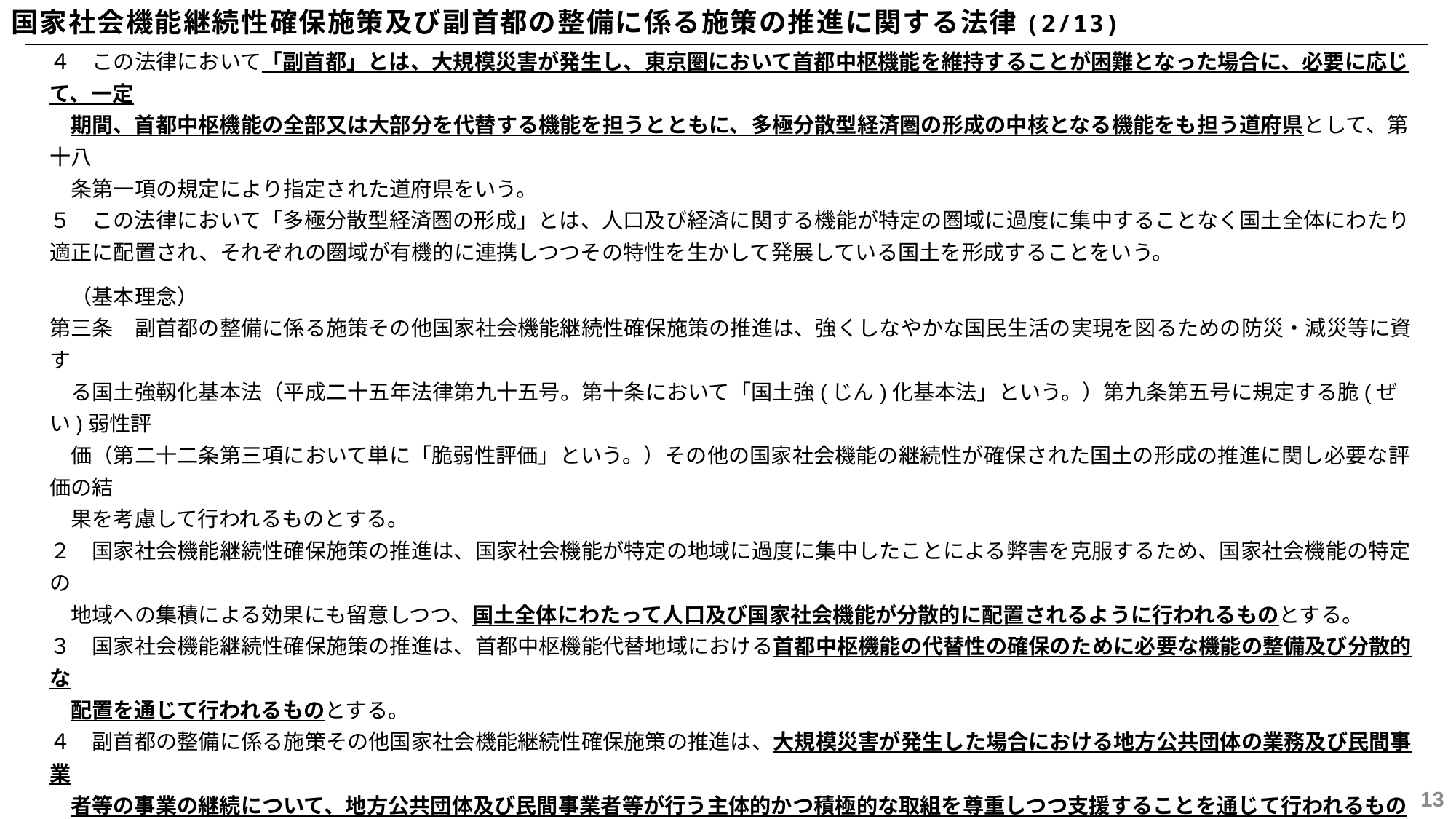

国家社会機能継続性確保施策及び副首都の整備に係る施策の推進に関する法律(2/13)
４　この法律において「副首都」とは、大規模災害が発生し、東京圏において首都中枢機能を維持することが困難となった場合に、必要に応じて、一定
　期間、首都中枢機能の全部又は大部分を代替する機能を担うとともに、多極分散型経済圏の形成の中核となる機能をも担う道府県として、第十八
　条第一項の規定により指定された道府県をいう。
５　この法律において「多極分散型経済圏の形成」とは、人口及び経済に関する機能が特定の圏域に過度に集中することなく国土全体にわたり適正に配置され、それぞれの圏域が有機的に連携しつつその特性を生かして発展している国土を形成することをいう。

　（基本理念）
第三条　副首都の整備に係る施策その他国家社会機能継続性確保施策の推進は、強くしなやかな国民生活の実現を図るための防災・減災等に資す
　る国土強靱化基本法（平成二十五年法律第九十五号。第十条において「国土強(じん)化基本法」という。）第九条第五号に規定する脆(ぜい)弱性評
　価（第二十二条第三項において単に「脆弱性評価」という。）その他の国家社会機能の継続性が確保された国土の形成の推進に関し必要な評価の結
　果を考慮して行われるものとする。
２　国家社会機能継続性確保施策の推進は、国家社会機能が特定の地域に過度に集中したことによる弊害を克服するため、国家社会機能の特定の
　地域への集積による効果にも留意しつつ、国土全体にわたって人口及び国家社会機能が分散的に配置されるように行われるものとする。
３　国家社会機能継続性確保施策の推進は、首都中枢機能代替地域における首都中枢機能の代替性の確保のために必要な機能の整備及び分散的な
　配置を通じて行われるものとする。
４　副首都の整備に係る施策その他国家社会機能継続性確保施策の推進は、大規模災害が発生した場合における地方公共団体の業務及び民間事業
　者等の事業の継続について、地方公共団体及び民間事業者等が行う主体的かつ積極的な取組を尊重しつつ支援することを通じて行われるものと
　する。
５　副首都の整備に係る施策その他国家社会機能継続性確保施策の推進は、大規模災害が発生した場合における我が国の政治、行政、司法、経済等
　の活動を持続可能なものとするため、情報通信技術（デジタル社会形成基本法（令和三年法律第三十五号）第二条に規定する情報通信技術をいう。
　第十二条において同じ。）その他の先端的な技術の活用を図りつつ、多重性及び代替性が確保された交通通信体系が整備された国土の形成を目指
　して行われるものとする。
６　副首都の整備に係る施策の推進は、副首都が首都中枢機能の全部又は大部分を代替する機能及び多極分散型経済圏の形成の中核となる機能を
　果たすことにより我が国経済の成長に資することとなるよう、次に掲げる事項を旨として行われるものとする。
　一　副首都の区域内における産業競争力の強化、経済活動の拠点の形成等を図ること。
13